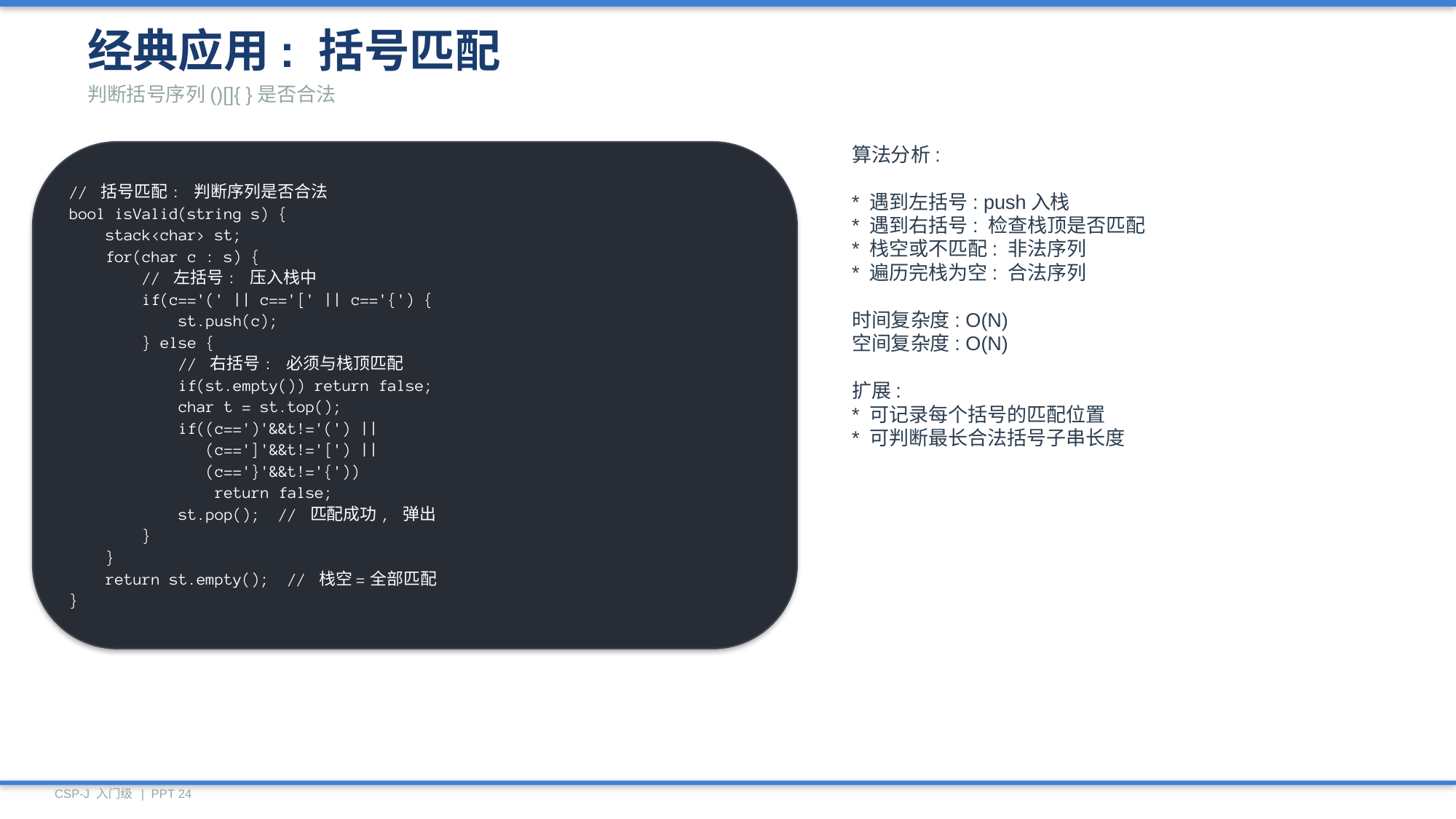

经典应用: 括号匹配
判断括号序列()[]{ }是否合法
// 括号匹配: 判断序列是否合法
bool isValid(string s) {
    stack<char> st;
    for(char c : s) {
        // 左括号: 压入栈中
        if(c=='(' || c=='[' || c=='{') {
            st.push(c);
        } else {
            // 右括号: 必须与栈顶匹配
            if(st.empty()) return false;
            char t = st.top();
            if((c==')'&&t!='(') ||
               (c==']'&&t!='[') ||
               (c=='}'&&t!='{'))
                return false;
            st.pop();  // 匹配成功, 弹出
        }
    }
    return st.empty();  // 栈空=全部匹配
}
算法分析:
* 遇到左括号: push入栈
* 遇到右括号: 检查栈顶是否匹配
* 栈空或不匹配: 非法序列
* 遍历完栈为空: 合法序列
时间复杂度: O(N)
空间复杂度: O(N)
扩展:
* 可记录每个括号的匹配位置
* 可判断最长合法括号子串长度

CSP-J 入门级  |  PPT 24